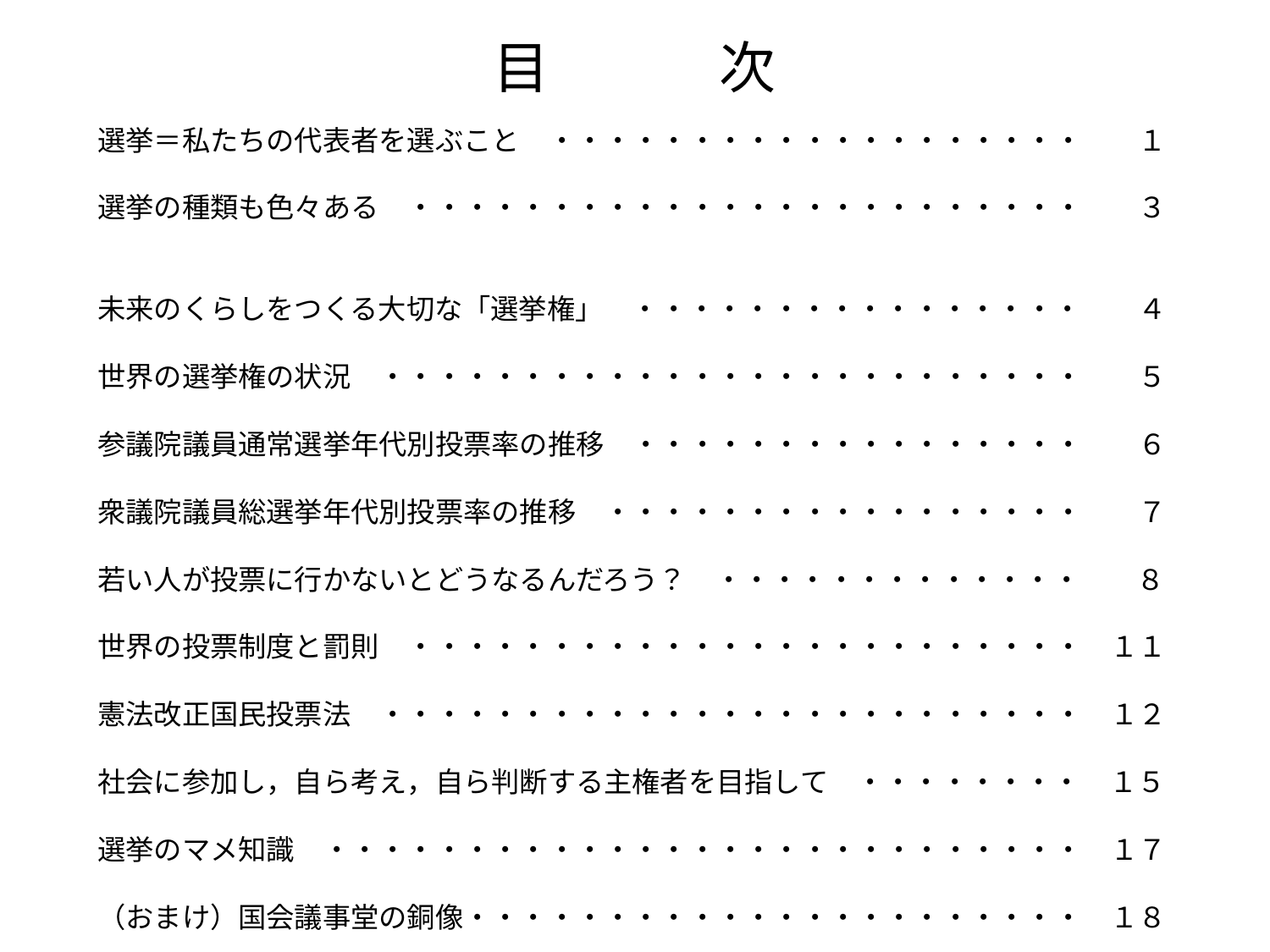

# 目　　　次
選挙＝私たちの代表者を選ぶこと　・・・・・・・・・・・・・・・・・・・　　１

選挙の種類も色々ある　・・・・・・・・・・・・・・・・・・・・・・・・　　３

未来のくらしをつくる大切な「選挙権」　・・・・・・・・・・・・・・・・　　４

世界の選挙権の状況　・・・・・・・・・・・・・・・・・・・・・・・・・　　５

参議院議員通常選挙年代別投票率の推移　・・・・・・・・・・・・・・・・　　６

衆議院議員総選挙年代別投票率の推移　・・・・・・・・・・・・・・・・・　　７

若い人が投票に行かないとどうなるんだろう？　・・・・・・・・・・・・・　　８

世界の投票制度と罰則　・・・・・・・・・・・・・・・・・・・・・・・・　１１

憲法改正国民投票法　・・・・・・・・・・・・・・・・・・・・・・・・・　１２

社会に参加し，自ら考え，自ら判断する主権者を目指して　・・・・・・・・　１５

選挙のマメ知識　・・・・・・・・・・・・・・・・・・・・・・・・・・・　１７

（おまけ）国会議事堂の銅像・・・・・・・・・・・・・・・・・・・・・・　１８